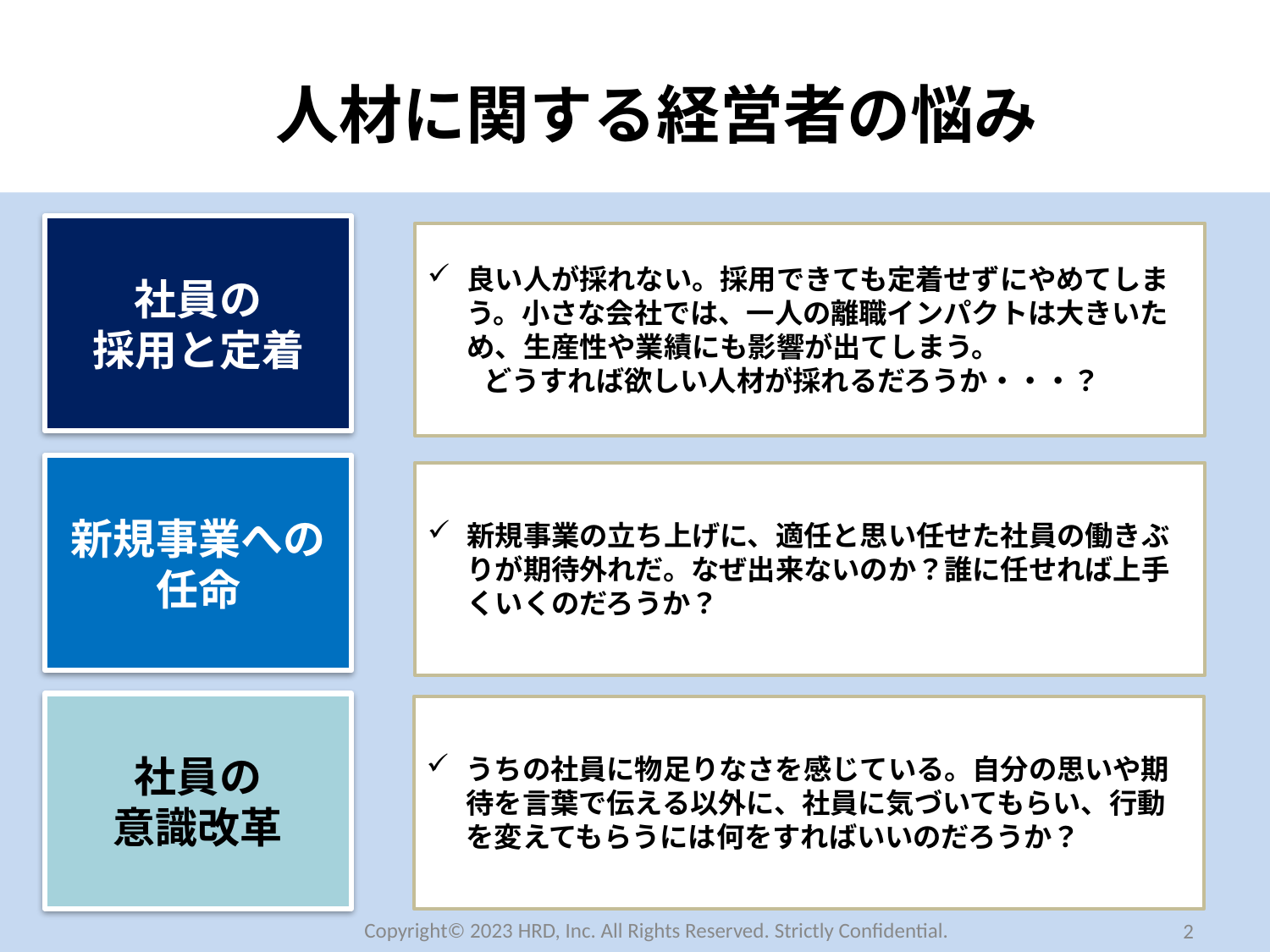

# 人材に関する経営者の悩み

社員の
採用と定着
良い人が採れない。採用できても定着せずにやめてしまう。小さな会社では、一人の離職インパクトは大きいため、生産性や業績にも影響が出てしまう。
　　どうすれば欲しい人材が採れるだろうか・・・？
新規事業への
任命
新規事業の立ち上げに、適任と思い任せた社員の働きぶりが期待外れだ。なぜ出来ないのか？誰に任せれば上手くいくのだろうか？
社員の
意識改革
うちの社員に物足りなさを感じている。自分の思いや期待を言葉で伝える以外に、社員に気づいてもらい、行動を変えてもらうには何をすればいいのだろうか？
Copyright©️ 2023 HRD, Inc. All Rights Reserved. Strictly Confidential.
2